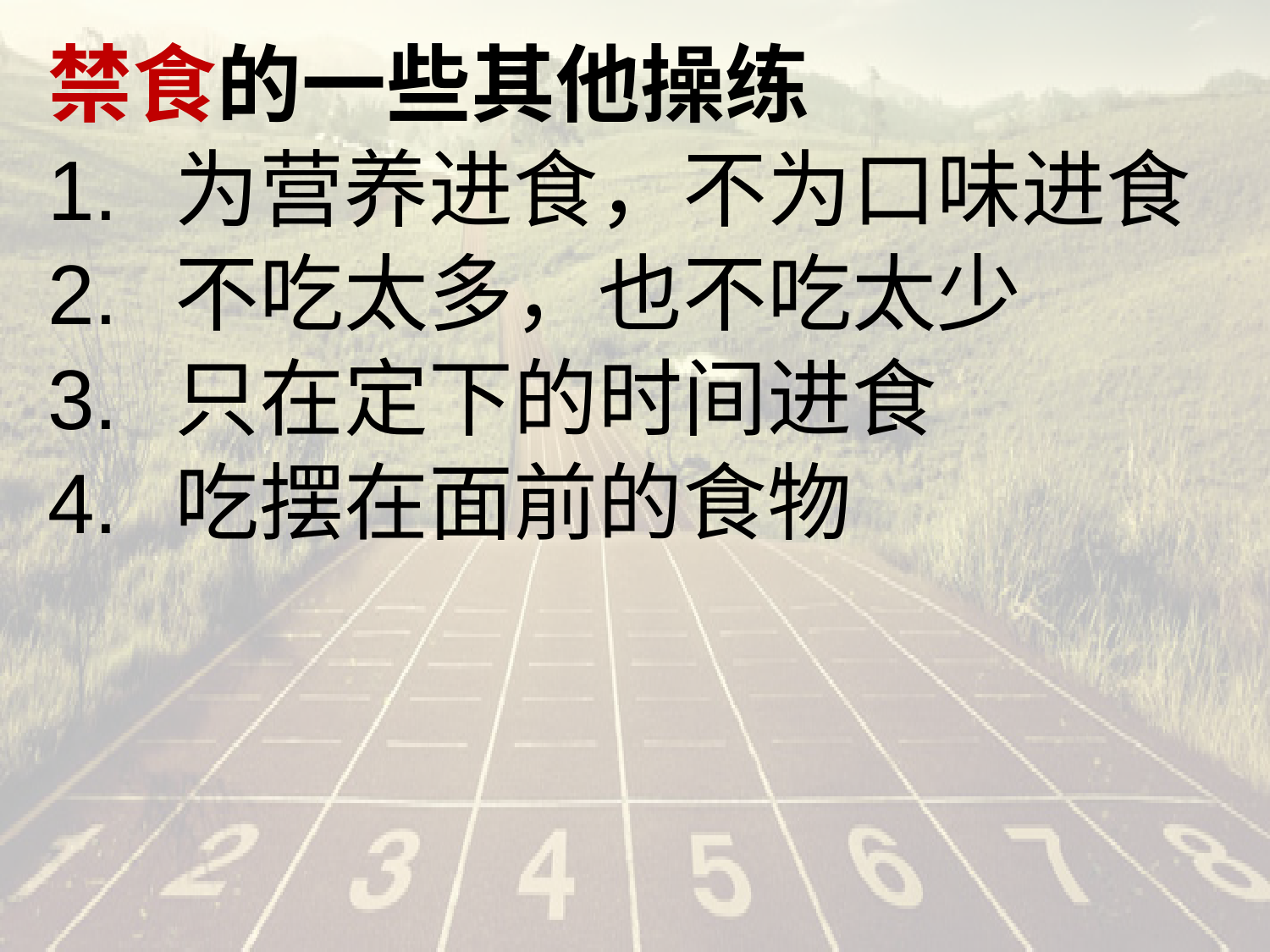

#
禁食的一些其他操练
为营养进食，不为口味进食
不吃太多，也不吃太少
只在定下的时间进食
吃摆在面前的食物